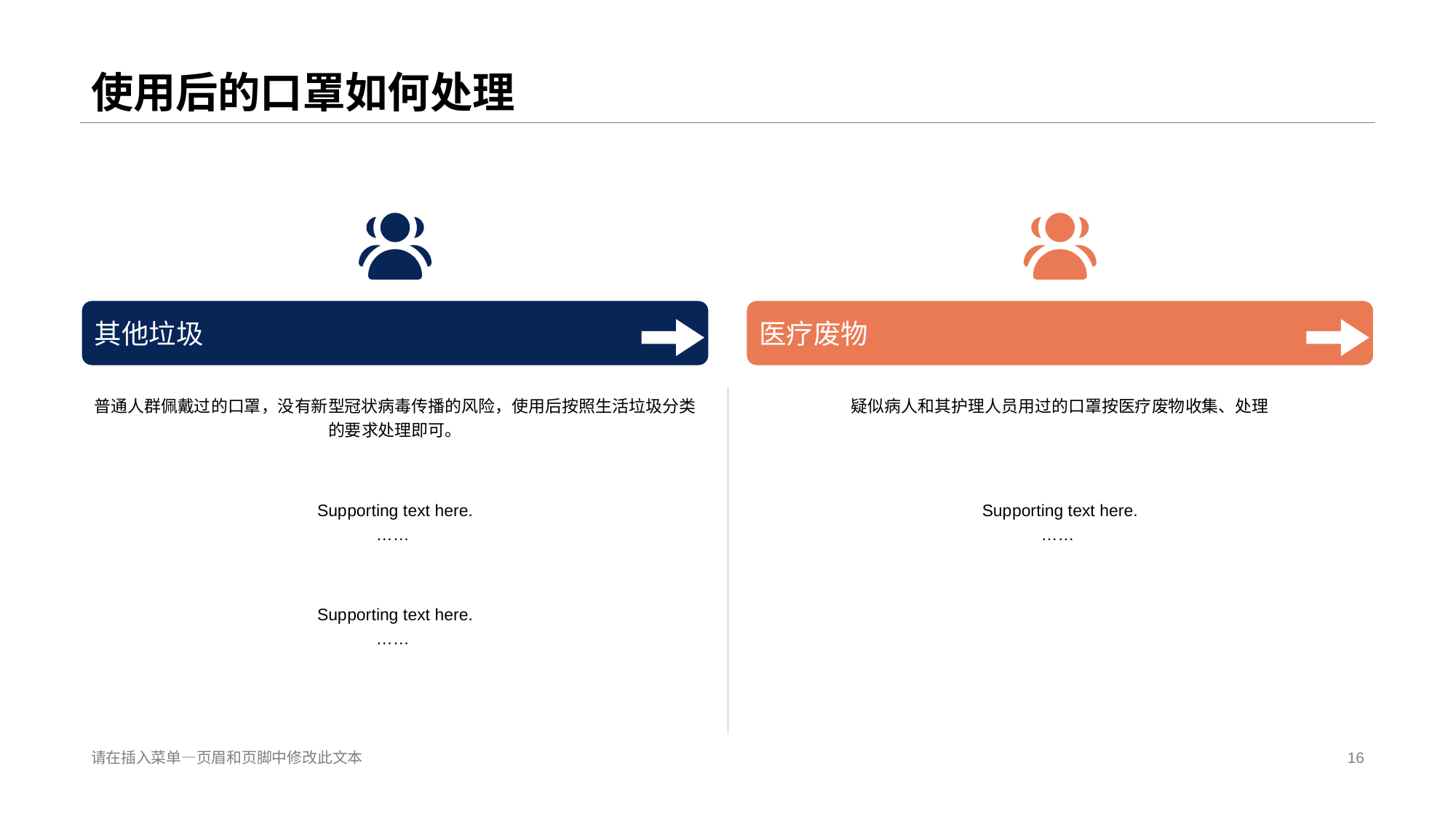

# 使用后的口罩如何处理

其他垃圾
医疗废物

普通人群佩戴过的口罩，没有新型冠状病毒传播的风险，使用后按照生活垃圾分类的要求处理即可。
疑似病人和其护理人员用过的口罩按医疗废物收集、处理
Sup porting text here.
……
Sup porting text here.
……
Sup porting text here.
……
请在插入菜单—页眉和页脚中修改此文本
16